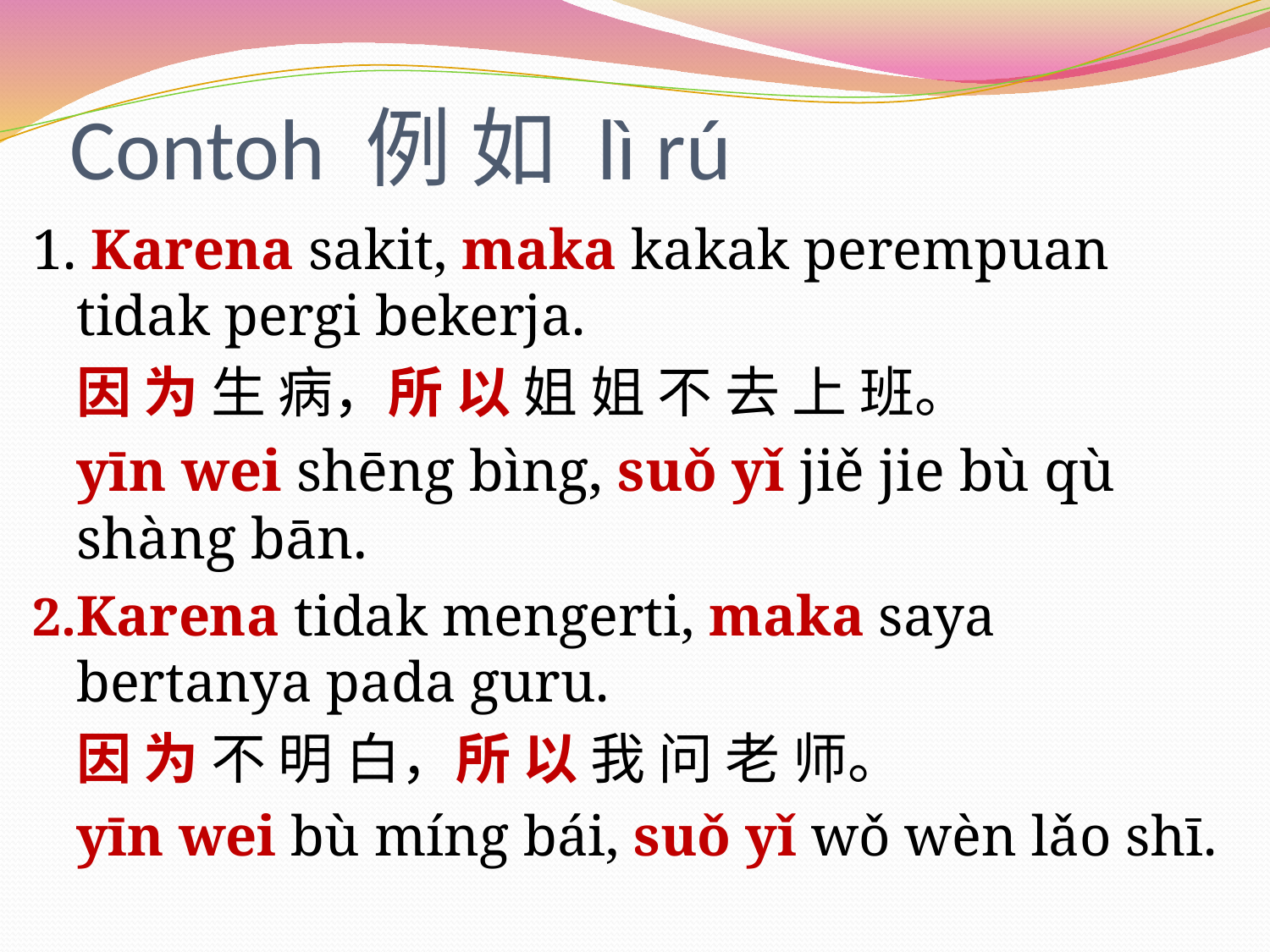

# Contoh 例 如 lì rú
1. Karena sakit, maka kakak perempuan tidak pergi bekerja.
因 为 生 病，所 以 姐 姐 不 去 上 班。
yīn wei shēng bìng, suǒ yǐ jiě jie bù qù shàng bān.
Karena tidak mengerti, maka saya bertanya pada guru.
	因 为 不 明 白，所 以 我 问 老 师。
	yīn wei bù míng bái, suǒ yǐ wǒ wèn lǎo shī.